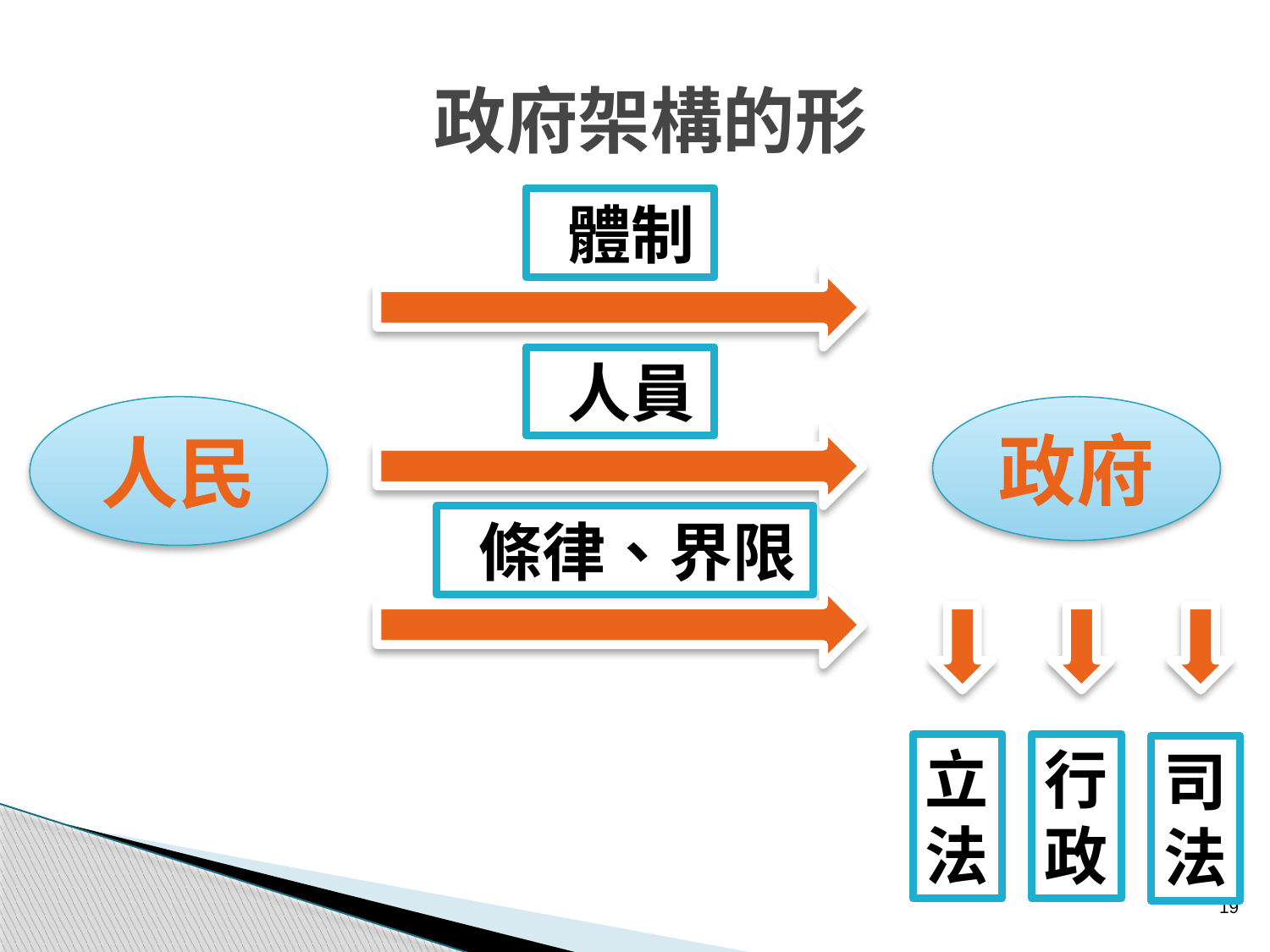

# 政府架構的形
 體制

 人員
人民
政府

 條律、界限

立
法
行政
司法
19